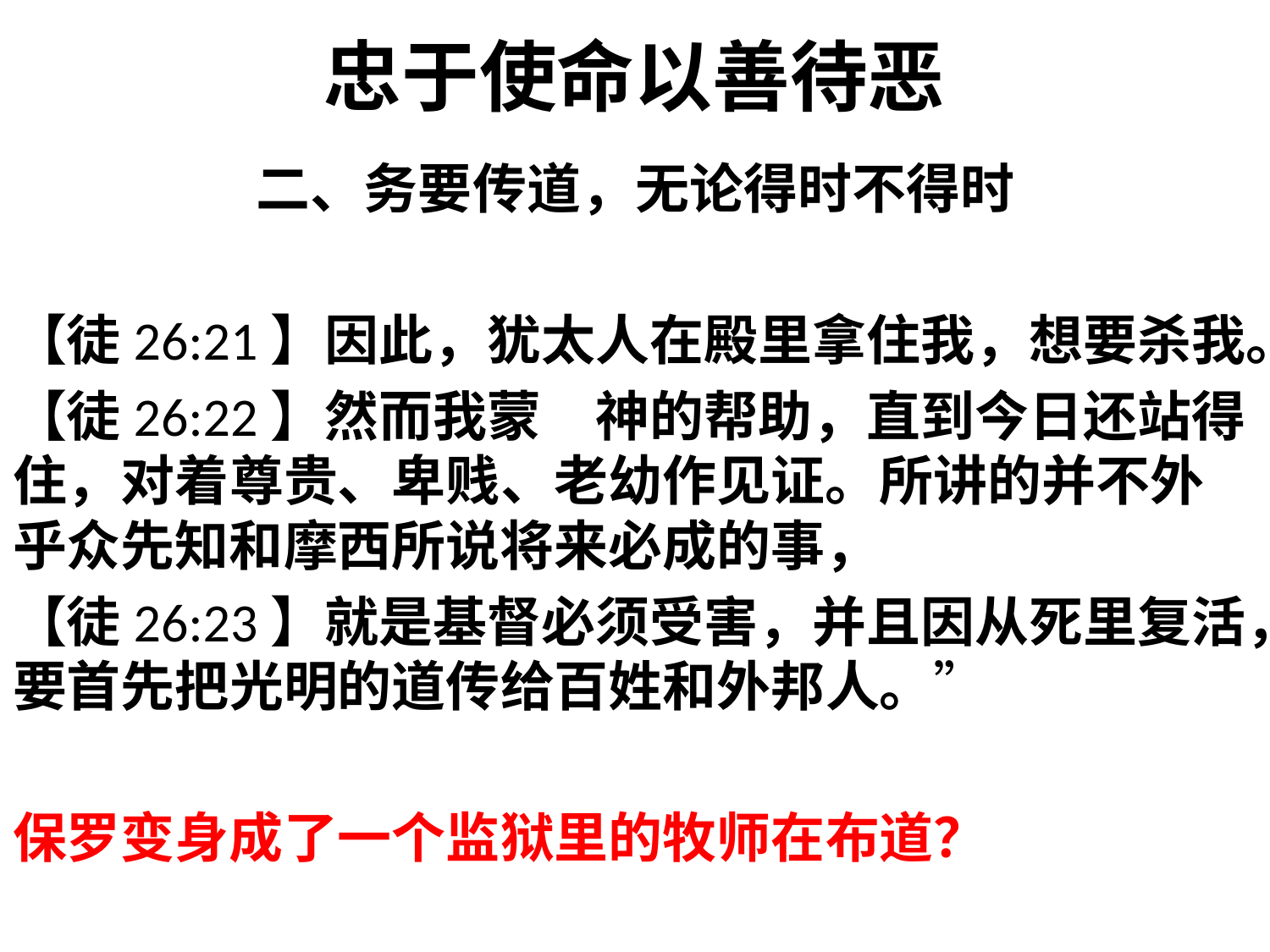

# 忠于使命以善待恶
二、务要传道，无论得时不得时

【徒26:21】因此，犹太人在殿里拿住我，想要杀我。
【徒26:22】然而我蒙　神的帮助，直到今日还站得住，对着尊贵、卑贱、老幼作见证。所讲的并不外乎众先知和摩西所说将来必成的事，
【徒26:23】就是基督必须受害，并且因从死里复活，要首先把光明的道传给百姓和外邦人。”

保罗变身成了一个监狱里的牧师在布道？